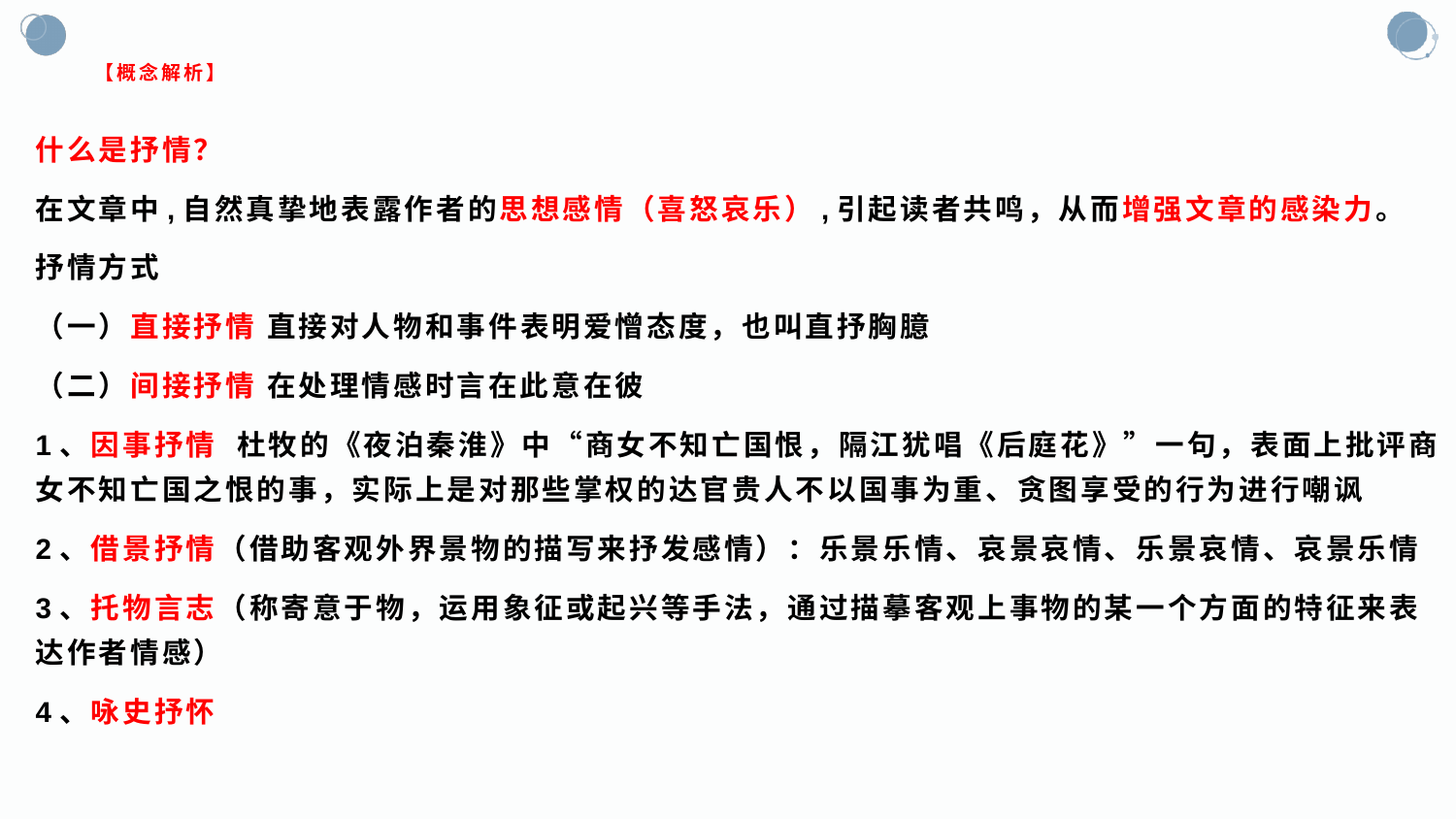

# 【概念解析】
什么是抒情？
在文章中,自然真挚地表露作者的思想感情（喜怒哀乐）,引起读者共鸣，从而增强文章的感染力。
抒情方式
（一）直接抒情 直接对人物和事件表明爱憎态度，也叫直抒胸臆
（二）间接抒情 在处理情感时言在此意在彼
1、因事抒情  杜牧的《夜泊秦淮》中“商女不知亡国恨，隔江犹唱《后庭花》”一句，表面上批评商女不知亡国之恨的事，实际上是对那些掌权的达官贵人不以国事为重、贪图享受的行为进行嘲讽
2、借景抒情（借助客观外界景物的描写来抒发感情）：乐景乐情、哀景哀情、乐景哀情、哀景乐情
3、托物言志（称寄意于物，运用象征或起兴等手法，通过描摹客观上事物的某一个方面的特征来表达作者情感）
4、咏史抒怀